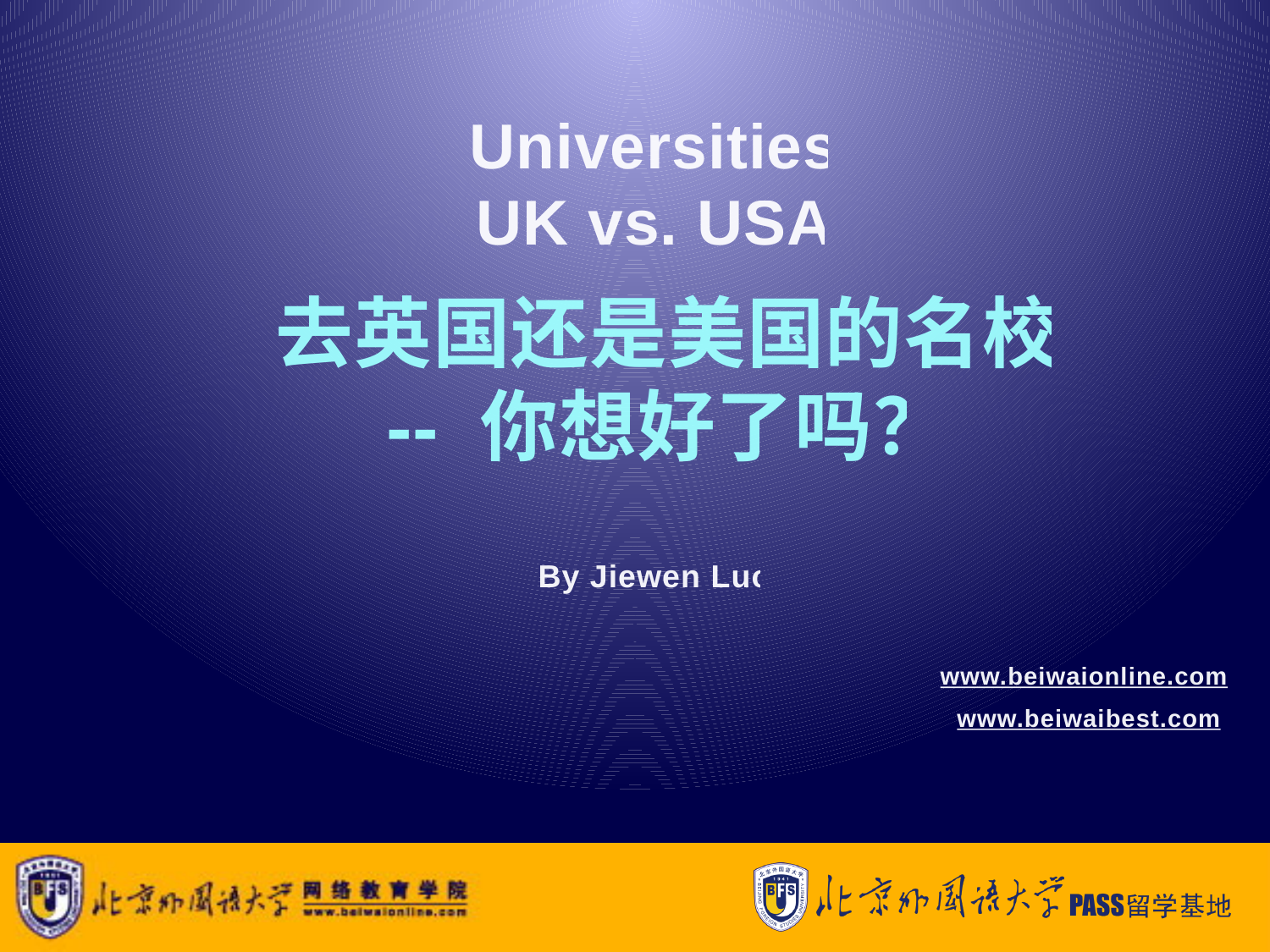

Universities
UK vs. USA
# 去英国还是美国的名校 -- 你想好了吗？
By Jiewen Luo

www.beiwaionline.com
www.beiwaibest.com